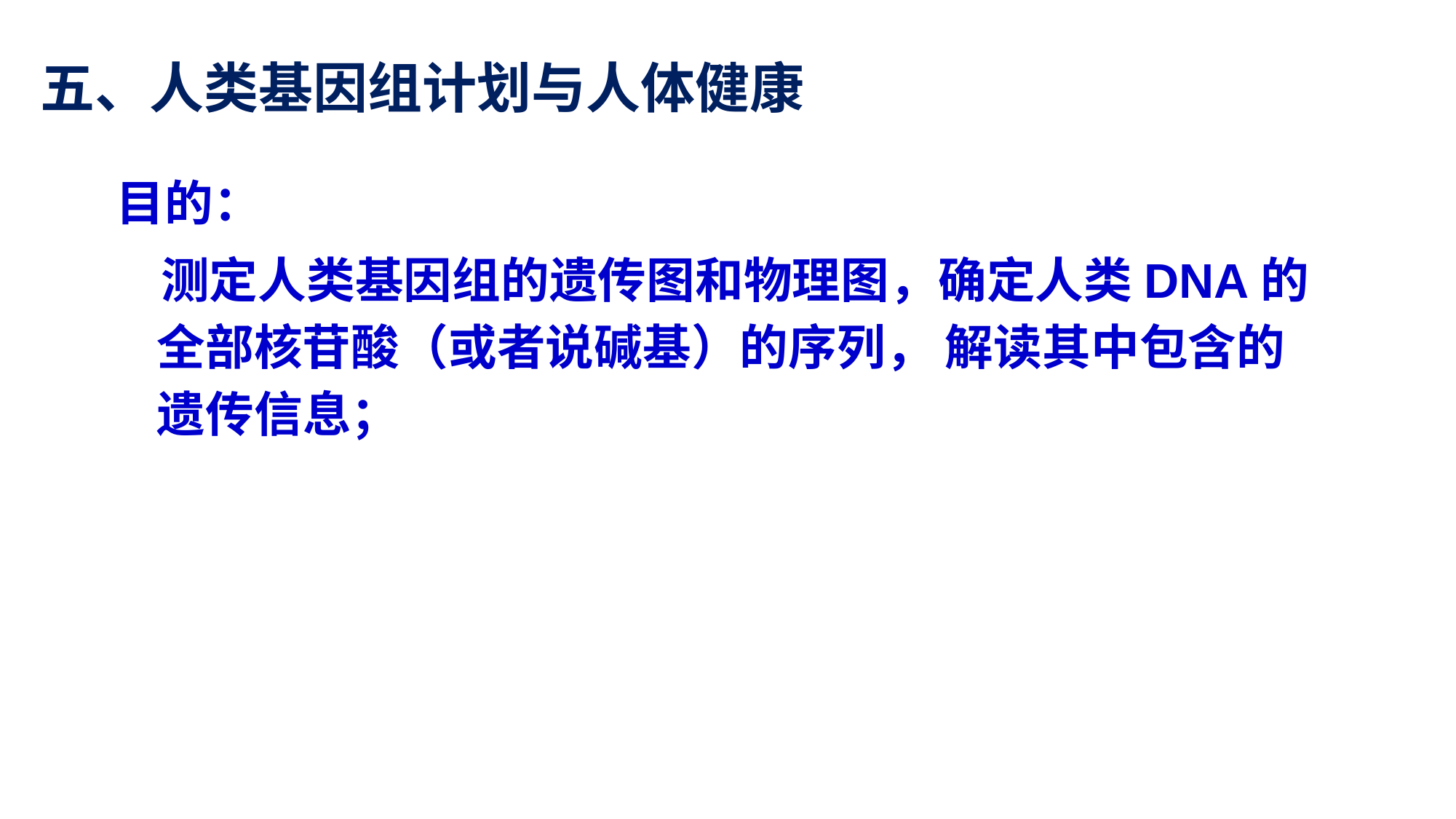

五、人类基因组计划与人体健康
目的：
   测定人类基因组的遗传图和物理图，确定人类DNA的全部核苷酸（或者说碱基）的序列， 解读其中包含的遗传信息；